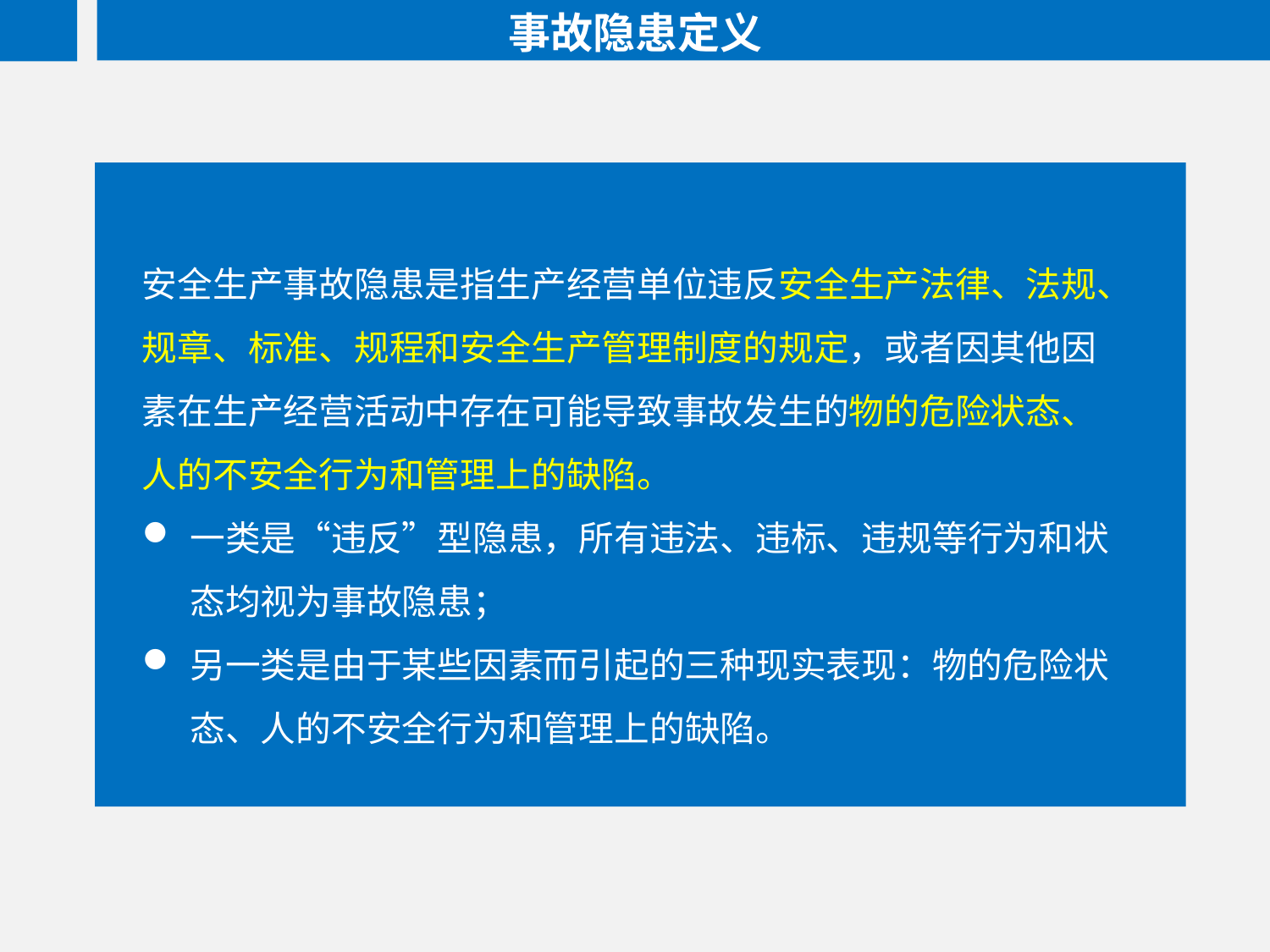

事故隐患定义

安全生产事故隐患是指生产经营单位违反安全生产法律、法规、规章、标准、规程和安全生产管理制度的规定，或者因其他因素在生产经营活动中存在可能导致事故发生的物的危险状态、人的不安全行为和管理上的缺陷。
一类是“违反”型隐患，所有违法、违标、违规等行为和状态均视为事故隐患；
另一类是由于某些因素而引起的三种现实表现：物的危险状态、人的不安全行为和管理上的缺陷。